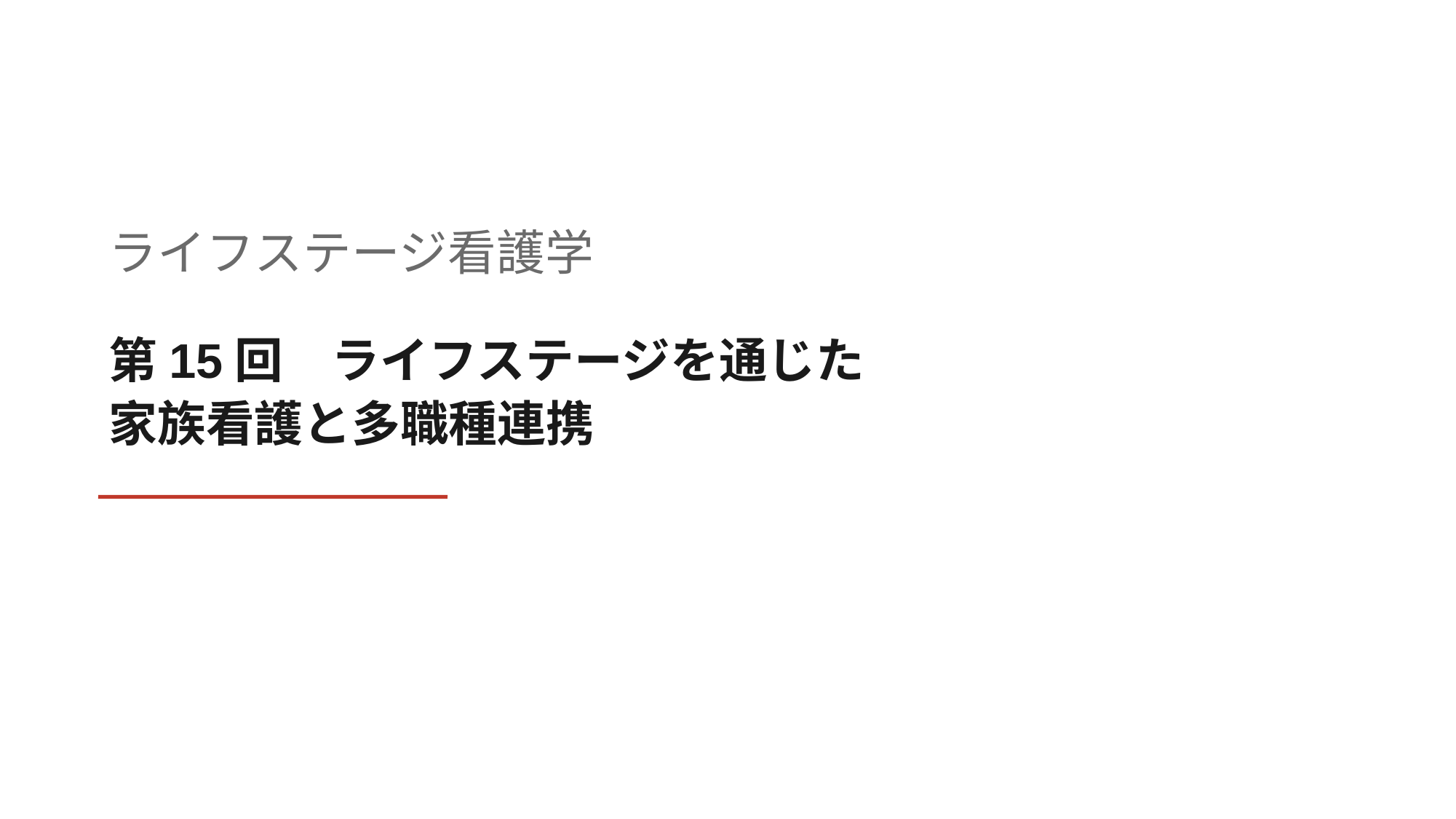

ライフステージ看護学
第15回　ライフステージを通じた
家族看護と多職種連携